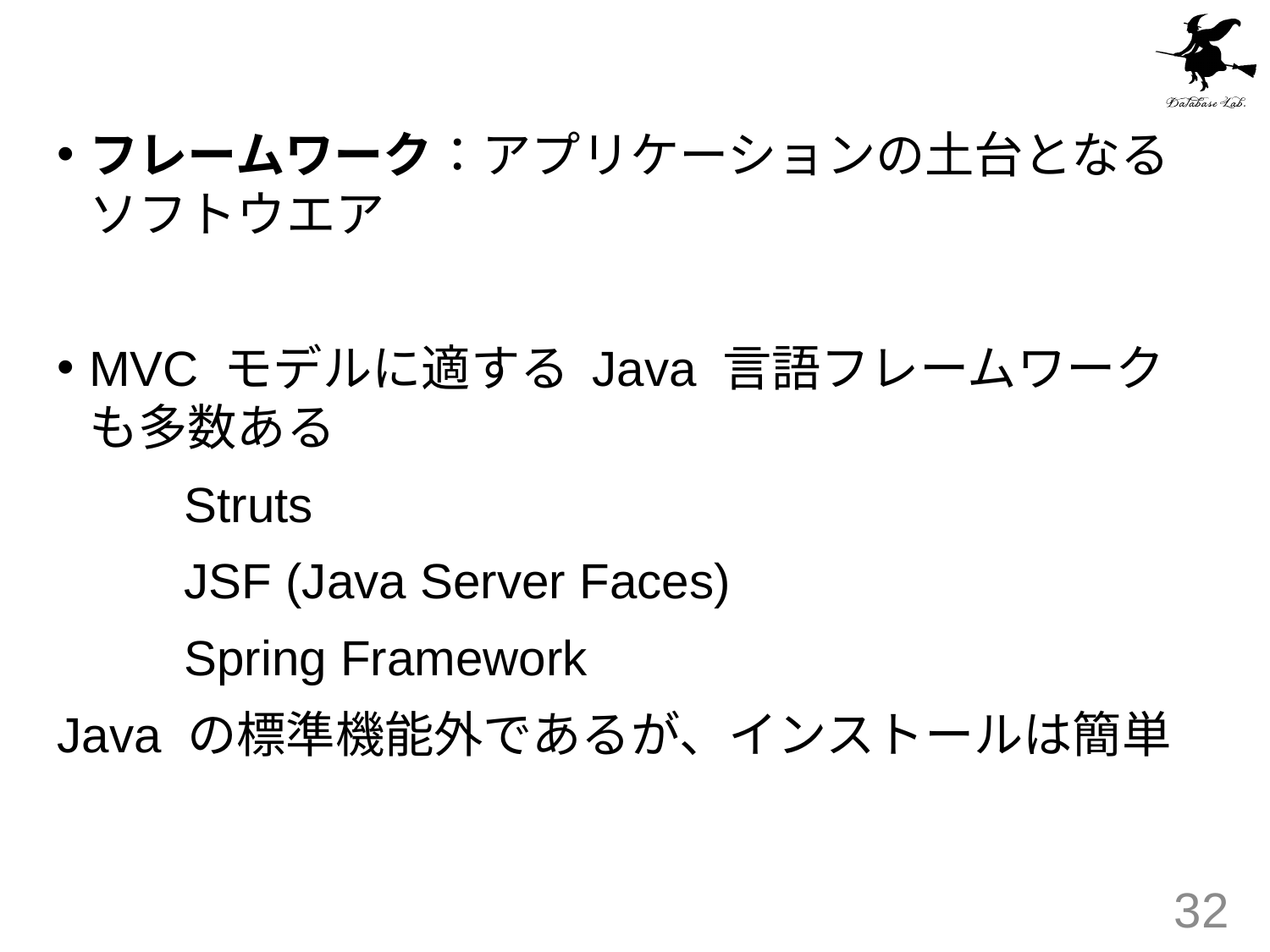

#
フレームワーク：アプリケーションの土台となるソフトウエア

MVC モデルに適する Java 言語フレームワークも多数ある
	Struts
	JSF (Java Server Faces)
	Spring Framework
Java の標準機能外であるが、インストールは簡単
32